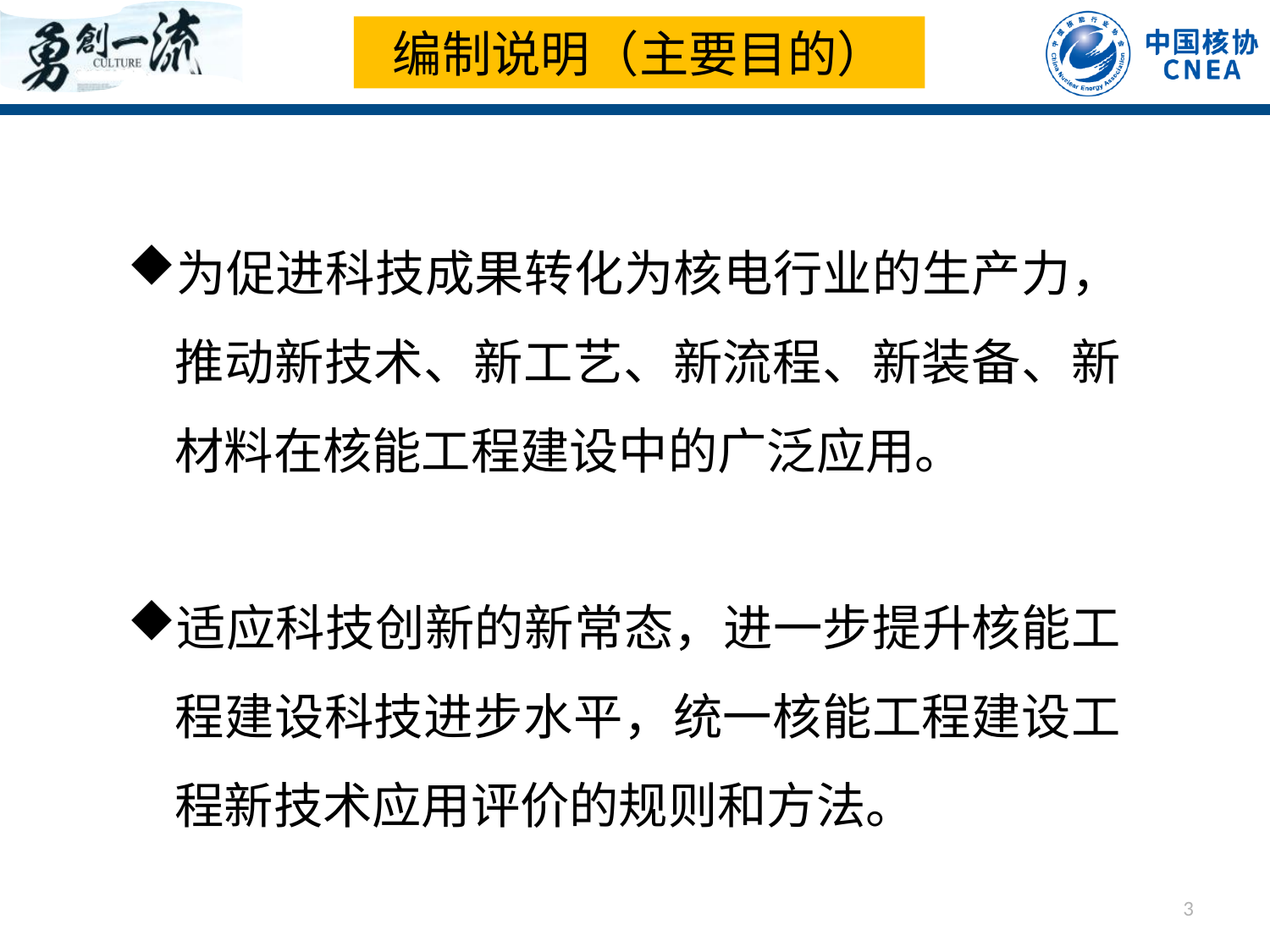

编制说明（主要目的）
为促进科技成果转化为核电行业的生产力，推动新技术、新工艺、新流程、新装备、新材料在核能工程建设中的广泛应用。

适应科技创新的新常态，进一步提升核能工程建设科技进步水平，统一核能工程建设工程新技术应用评价的规则和方法。
3